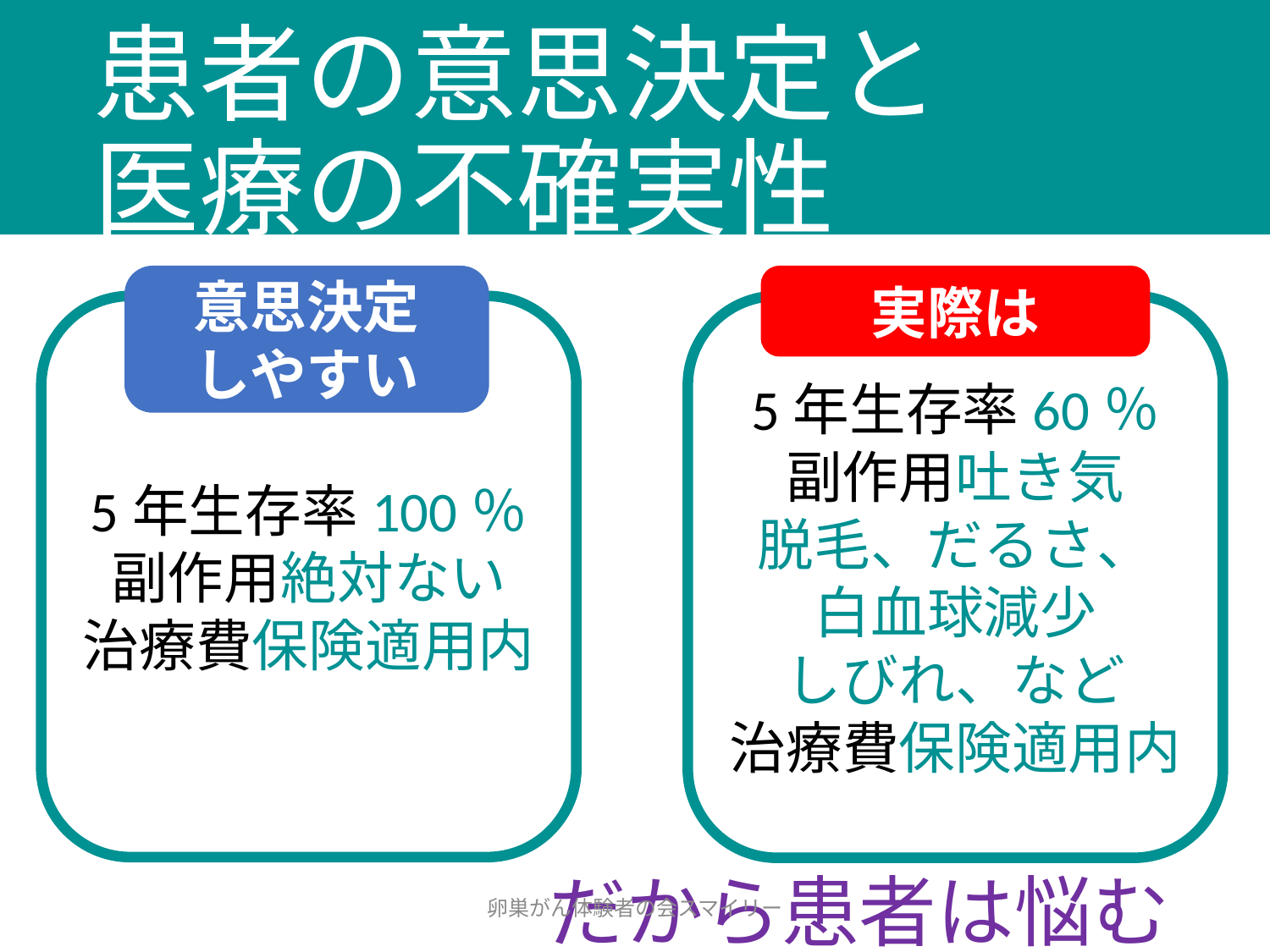

# 患者の意思決定と 医療の不確実性
意思決定
しやすい
実際は
5年生存率100％
副作用絶対ない
治療費保険適用内
5年生存率60％
副作用吐き気
脱毛、だるさ、
白血球減少
しびれ、など
治療費保険適用内
だから患者は悩む
卵巣がん体験者の会スマイリー